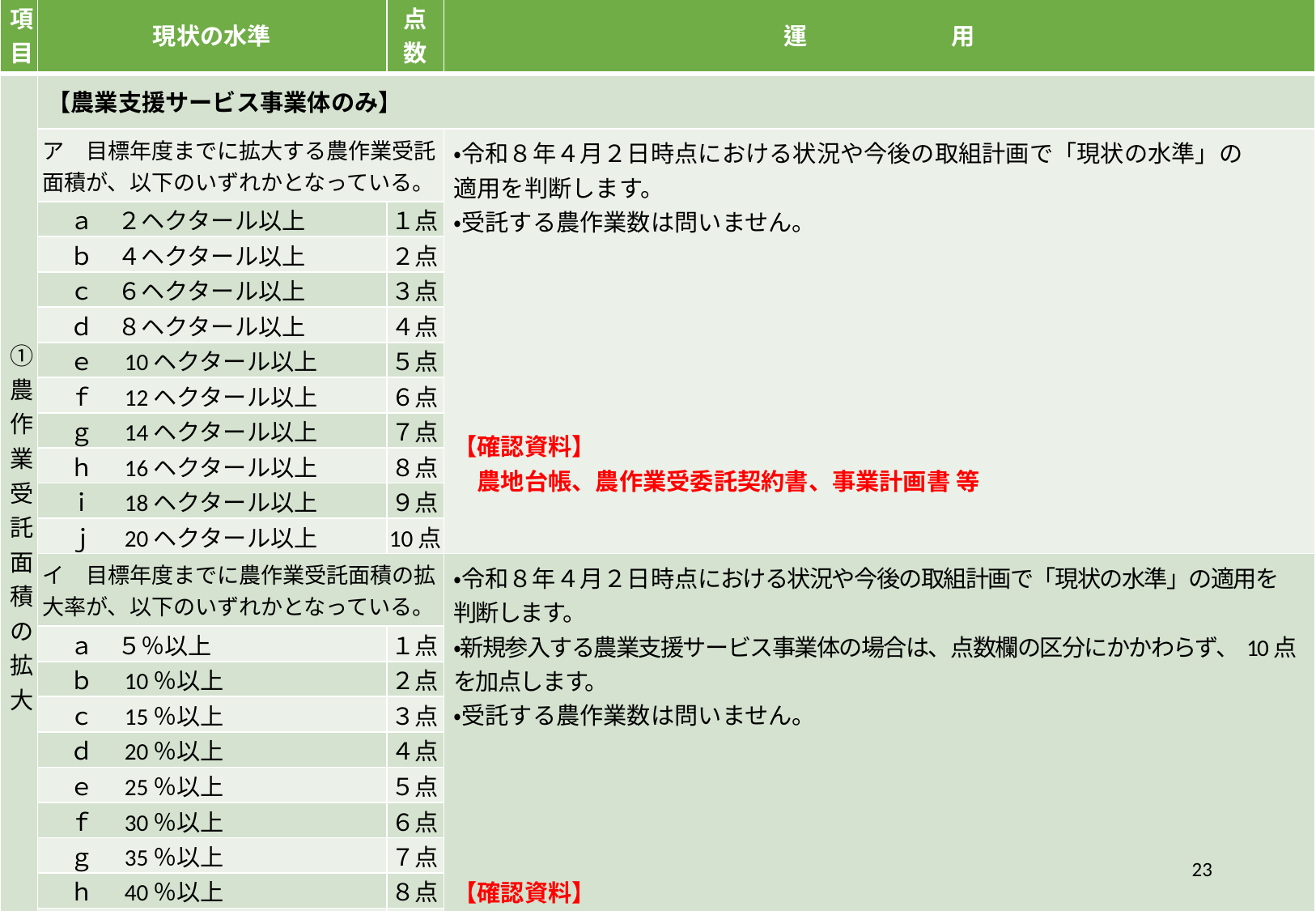

| 項目 | 現状の水準 | 点数 | 運　　　 　用 |
| --- | --- | --- | --- |
| ①農作業受託面積の拡大 | 【農業支援サービス事業体のみ】 | ２点 | ・令和６年〇月〇日時点における状況で「現状の水準」の適用を判断します。 ・平成31年４月１日以降、令和７年３月31日までに就農した（する）認定就農者が対象です。 ・事業実施年度に就農する者又は就農後５年度以内の者であって認定就農者である者は、本新規就農ポイントでのポイント算出をせずに、①の付加価値額の拡大ポイントのア（現状ポイント）及びイ（拡大率目標ポイント）でポイント算出することも可能です。 （本新規就農ポイントの加算を受けた場合、 ①の付加価値額の拡大ポイントのア（現状ポイント）及びイ（拡大率目標ポイント）によりポイント算出することはできません。） ・「就農」とは、基本的に以下の時点をいいますが、個々の事情により判断してください。 　①農業を開始した時点 　②農用地等の所有権・賃借権の移転・設定等した時点 　③機械や施設の取得又は設置等をした時点 　 ・後継者の認定就農者は、親が行っていた取組に基づくポイント算出はできません 　（事業の承継後に新たに取り組んだ場合は対象となります。）。 ・法人の場合、当該法人が事業実施年度に農業経営を開始し、又は農業経営開始後５年度以内 であり、かつ、認定就農者である場合にポイント算出（２点）ができ、当該法人の役員の過半 数が50歳以下である場合、さらに２点加点できます。 （注）家族経営や任意組織（集落営農組織や農業者の組織する団体等）等が法人化した法人や　 親元就農した者等について、同一の経営が継続しているとして過去の取組の実績により「⑤新 規就農」以外の項目で加点した場合には、「⑤新規就農」の加点対象となる者で　あっても 「⑤新規就農」の加点は行いません。 【確認資料】　 　認定就農計画書、就農時期を証する書類（農業次世代人材投資資金（経営開始型）青年等就農計画承認通知書、経営開始計画承認申請書及び経営開始計画承認決定通知書等） 等 |
|  | ア　目標年度までに拡大する農作業受託面積が、以下のいずれかとなっている。 | ２点 | ・令和８年４月２日時点における状況や今後の取組計画で「現状の水準」の 適用を判断します。 ・受託する農作業数は問いません。 【確認資料】 　農地台帳、農作業受委託契約書、事業計画書 等 |
|  | ａ　２ヘクタール以上 | １点 |  |
|  | ｂ　４ヘクタール以上 | ２点 |  |
|  | ｃ　６ヘクタール以上 | ３点 |  |
|  | ｄ　８ヘクタール以上 | ４点 |  |
|  | ｅ　10ヘクタール以上 | ５点 |  |
|  | ｆ　12ヘクタール以上 | ６点 |  |
|  | ｇ　14ヘクタール以上 | ７点 |  |
|  | ｈ　16ヘクタール以上 | ８点 |  |
|  | ｉ　18ヘクタール以上 | ９点 |  |
|  | ｊ　20ヘクタール以上 | 10点 |  |
|  | イ　目標年度までに農作業受託面積の拡大率が、以下のいずれかとなっている。 |  | ・令和８年４月２日時点における状況や今後の取組計画で「現状の水準」の適用を 判断します。 ・新規参入する農業支援サービス事業体の場合は、点数欄の区分にかかわらず、10点を加点します。 ・受託する農作業数は問いません。 【確認資料】 　農地台帳、農作業受委託契約書、事業計画書 等 |
|  | ａ　５％以上 | １点 |  |
|  | ｂ　10％以上 | ２点 |  |
|  | ｃ　15％以上 | ３点 |  |
|  | ｄ　20％以上 | ４点 |  |
|  | ｅ　25％以上 | ５点 |  |
|  | ｆ　30％以上 | ６点 |  |
|  | ｇ　35％以上 | ７点 |  |
|  | ｈ　40％以上 | ８点 |  |
|  | ｉ　45％以上 | ９点 |  |
|  | ｊ　50％以上 | 10点 |  |
23